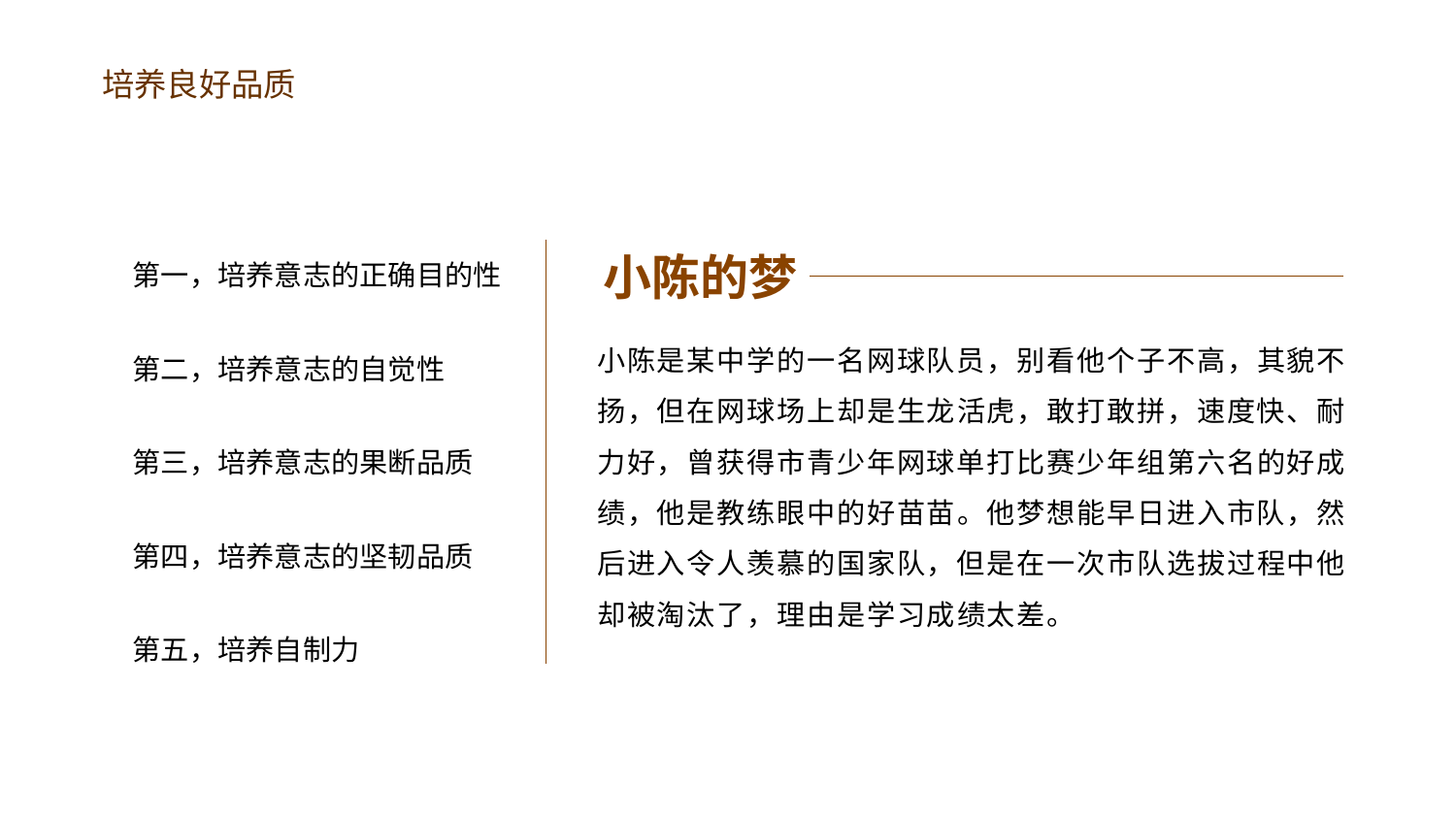

第一，培养意志的正确目的性
第二，培养意志的自觉性
第三，培养意志的果断品质
第四，培养意志的坚韧品质
第五，培养自制力
小陈的梦
小陈是某中学的一名网球队员，别看他个子不高，其貌不扬，但在网球场上却是生龙活虎，敢打敢拼，速度快、耐力好，曾获得市青少年网球单打比赛少年组第六名的好成绩，他是教练眼中的好苗苗。他梦想能早日进入市队，然后进入令人羡慕的国家队，但是在一次市队选拔过程中他却被淘汰了，理由是学习成绩太差。